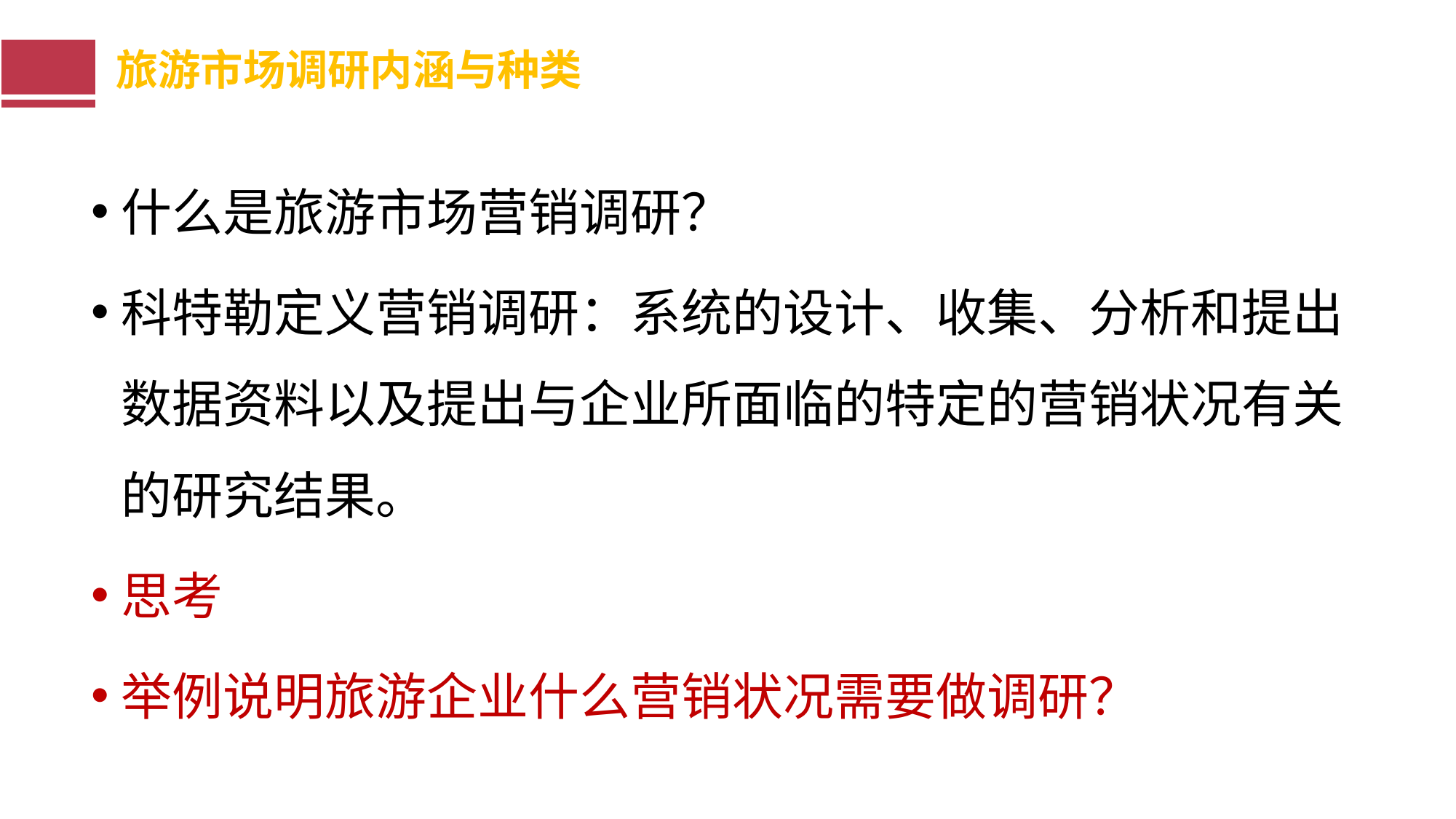

旅游市场调研内涵与种类

什么是旅游市场营销调研？
科特勒定义营销调研：系统的设计、收集、分析和提出数据资料以及提出与企业所面临的特定的营销状况有关的研究结果。
思考
举例说明旅游企业什么营销状况需要做调研？